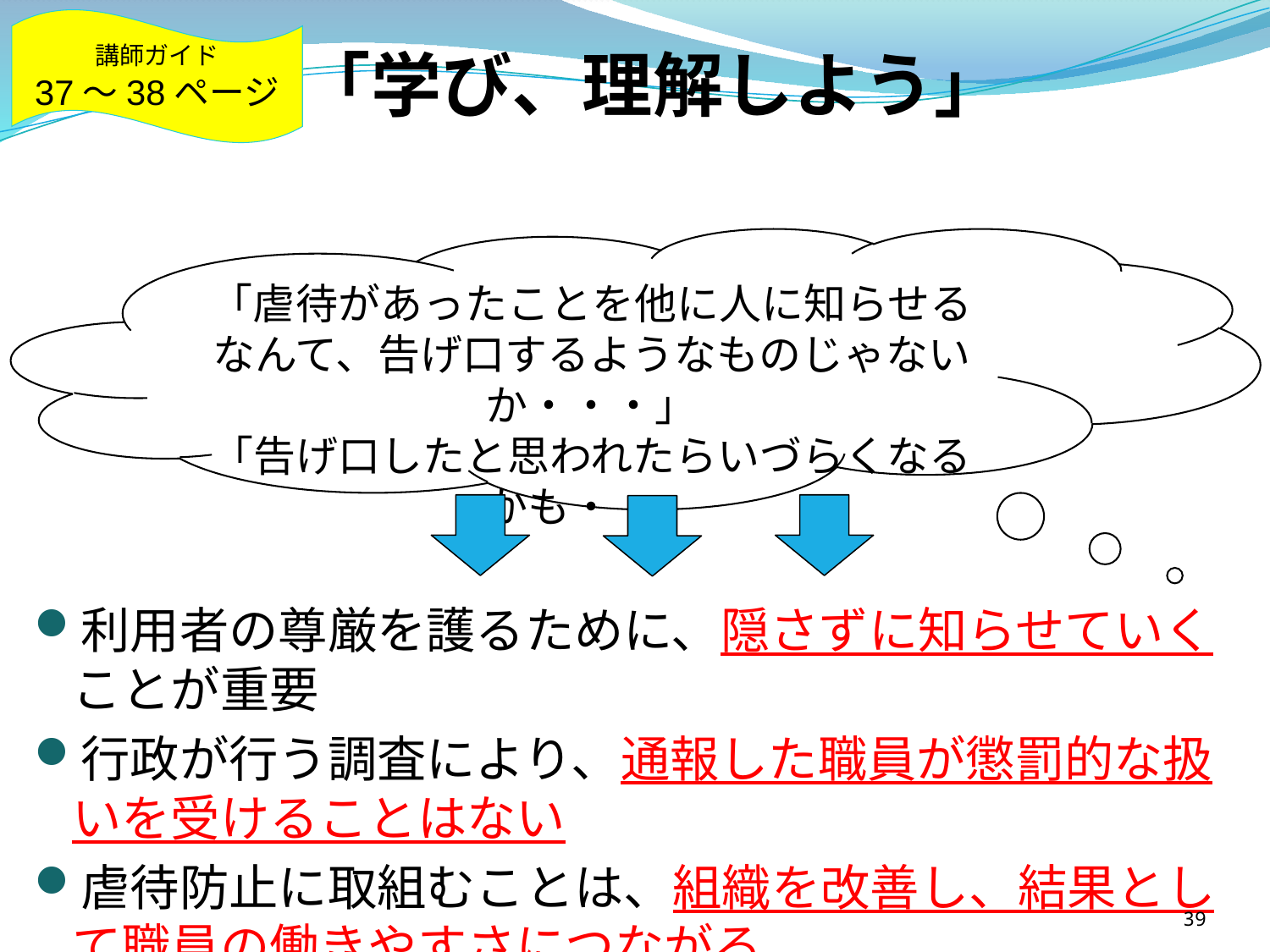

講師ガイド
37～38ページ
# 「学び、理解しよう」
「虐待があったことを他に人に知らせる
なんて、告げ口するようなものじゃないか・・・」
「告げ口したと思われたらいづらくなるかも・・」

利用者の尊厳を護るために、隠さずに知らせていくことが重要
行政が行う調査により、通報した職員が懲罰的な扱いを受けることはない
虐待防止に取組むことは、組織を改善し、結果として職員の働きやすさにつながる

39